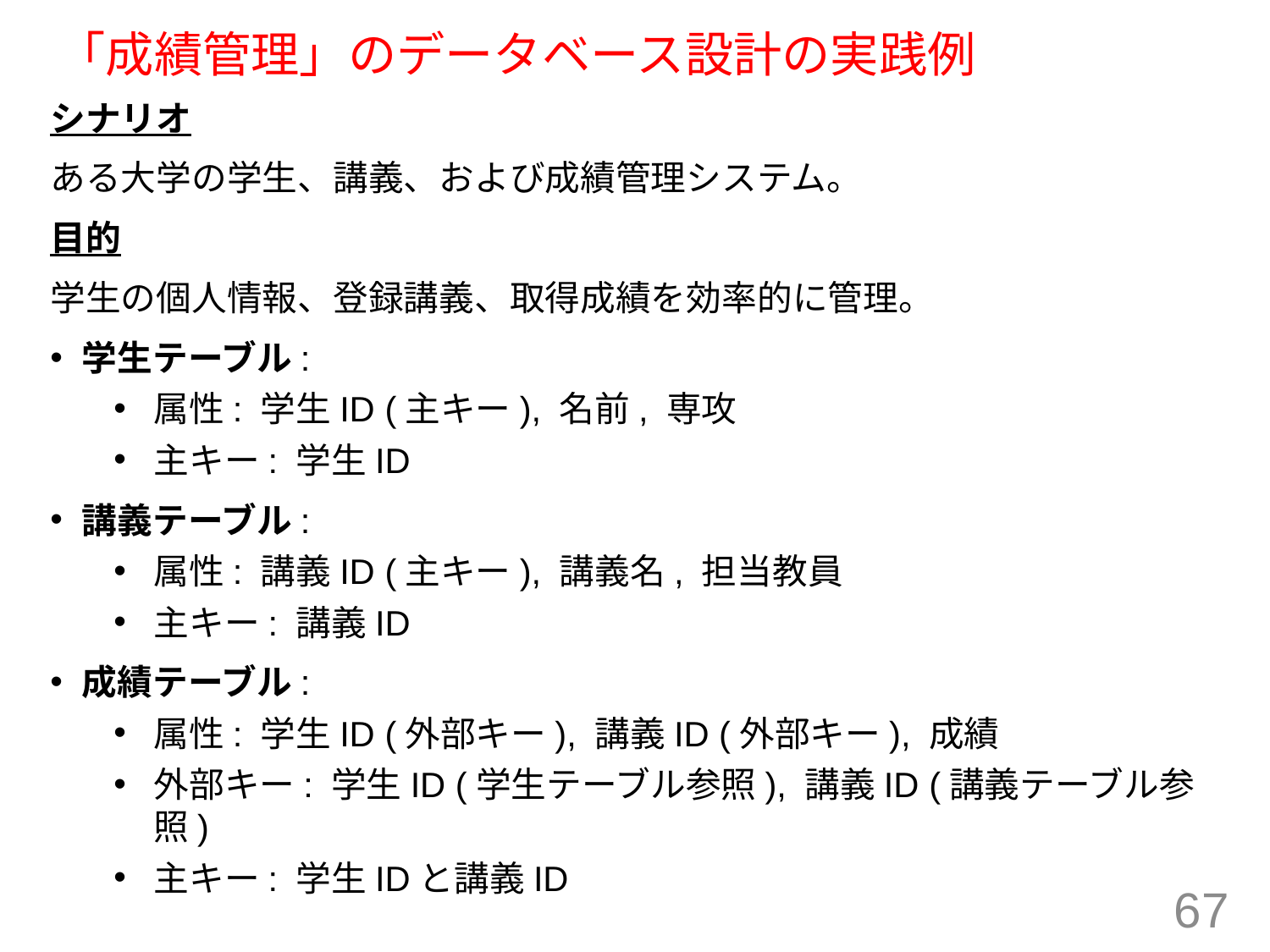

# 「成績管理」のデータベース設計の実践例
シナリオ
ある大学の学生、講義、および成績管理システム。
目的
学生の個人情報、登録講義、取得成績を効率的に管理。
学生テーブル:
属性: 学生ID (主キー), 名前, 専攻
主キー: 学生ID
講義テーブル:
属性: 講義ID (主キー), 講義名, 担当教員
主キー: 講義ID
成績テーブル:
属性: 学生ID (外部キー), 講義ID (外部キー), 成績
外部キー: 学生ID (学生テーブル参照), 講義ID (講義テーブル参照)
主キー: 学生IDと講義ID

67